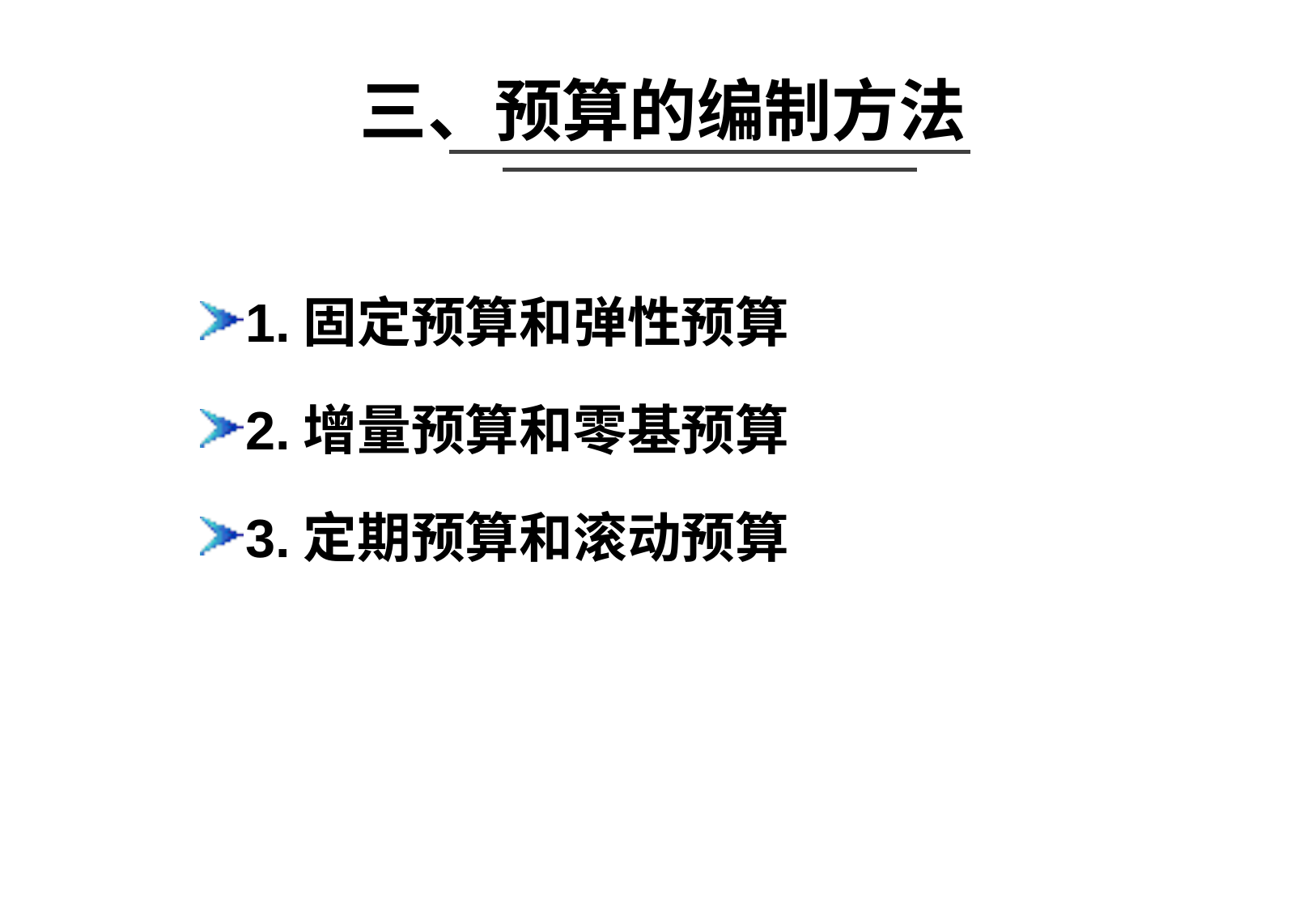

# 三、预算的编制方法
1.固定预算和弹性预算
2.增量预算和零基预算
3.定期预算和滚动预算